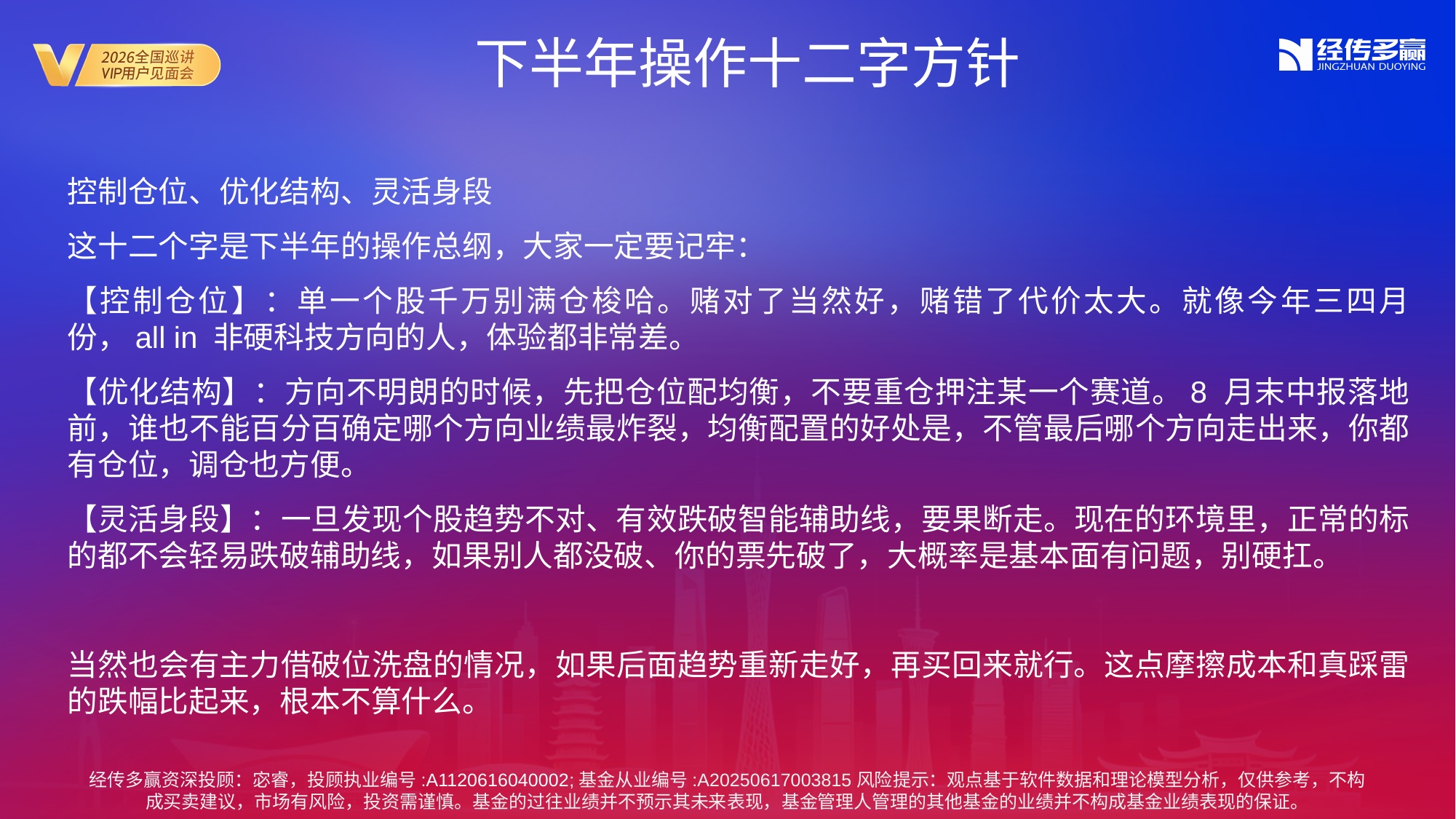

下半年操作十二字方针
控制仓位、优化结构、灵活身段
这十二个字是下半年的操作总纲，大家一定要记牢：
【控制仓位】：单一个股千万别满仓梭哈。赌对了当然好，赌错了代价太大。就像今年三四月份，all in 非硬科技方向的人，体验都非常差。
【优化结构】：方向不明朗的时候，先把仓位配均衡，不要重仓押注某一个赛道。8 月末中报落地前，谁也不能百分百确定哪个方向业绩最炸裂，均衡配置的好处是，不管最后哪个方向走出来，你都有仓位，调仓也方便。
【灵活身段】：一旦发现个股趋势不对、有效跌破智能辅助线，要果断走。现在的环境里，正常的标的都不会轻易跌破辅助线，如果别人都没破、你的票先破了，大概率是基本面有问题，别硬扛。

当然也会有主力借破位洗盘的情况，如果后面趋势重新走好，再买回来就行。这点摩擦成本和真踩雷的跌幅比起来，根本不算什么。
经传多赢资深投顾：宓睿，投顾执业编号:A1120616040002;基金从业编号:A20250617003815风险提示：观点基于软件数据和理论模型分析，仅供参考，不构成买卖建议，市场有风险，投资需谨慎。基金的过往业绩并不预示其未来表现，基金管理人管理的其他基金的业绩并不构成基金业绩表现的保证。